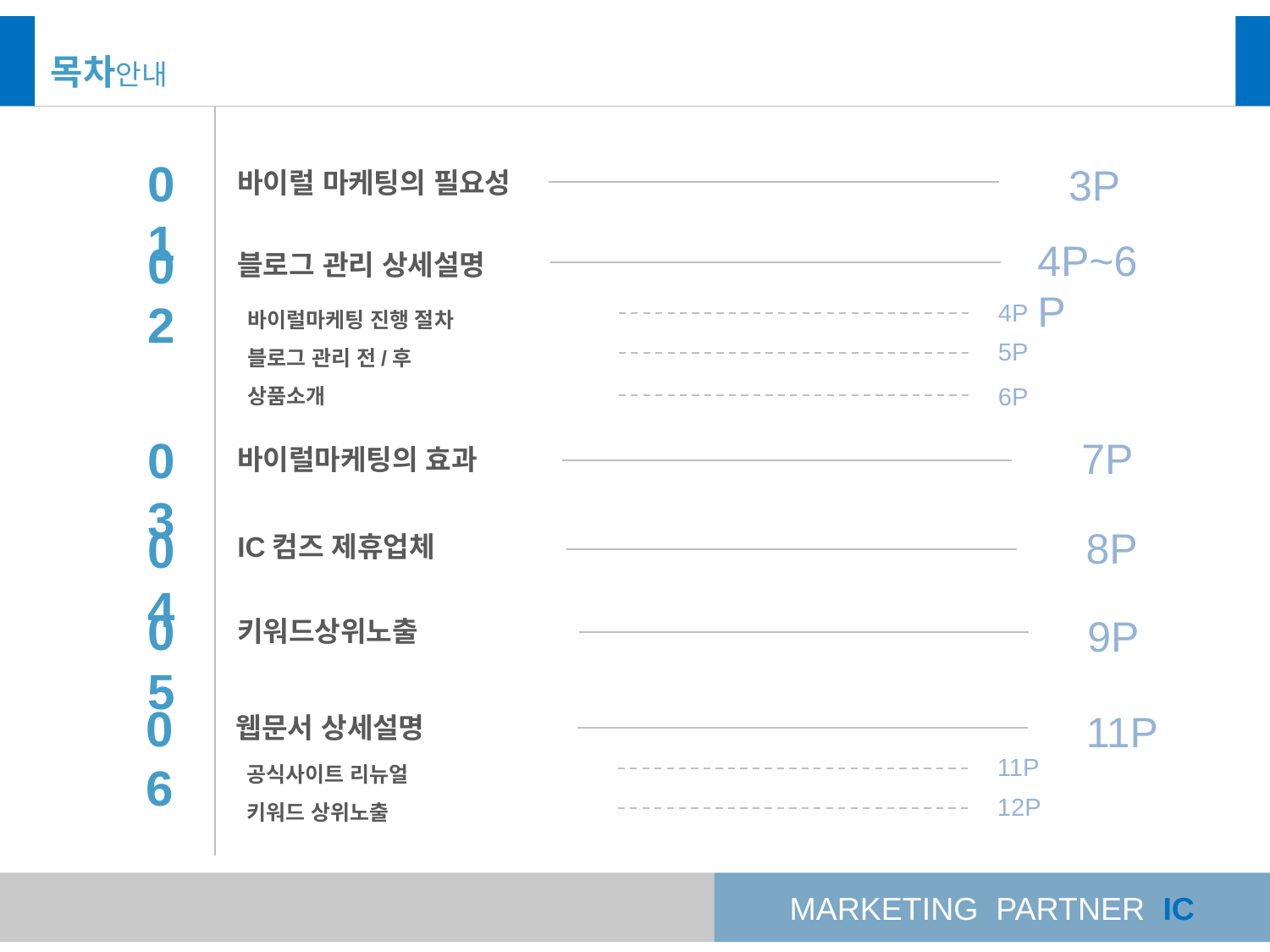

목차안내
01
3P
바이럴 마케팅의 필요성
02
4P~6P
블로그 관리 상세설명
바이럴마케팅 진행 절차
블로그 관리 전/후
상품소개
4P
5P
6P
03
7P
바이럴마케팅의 효과
04
8P
IC컴즈 제휴업체
05
9P
키워드상위노출
06
11P
웹문서 상세설명
공식사이트 리뉴얼
키워드 상위노출
11P
12P

MARKETING  PARTNER  IC